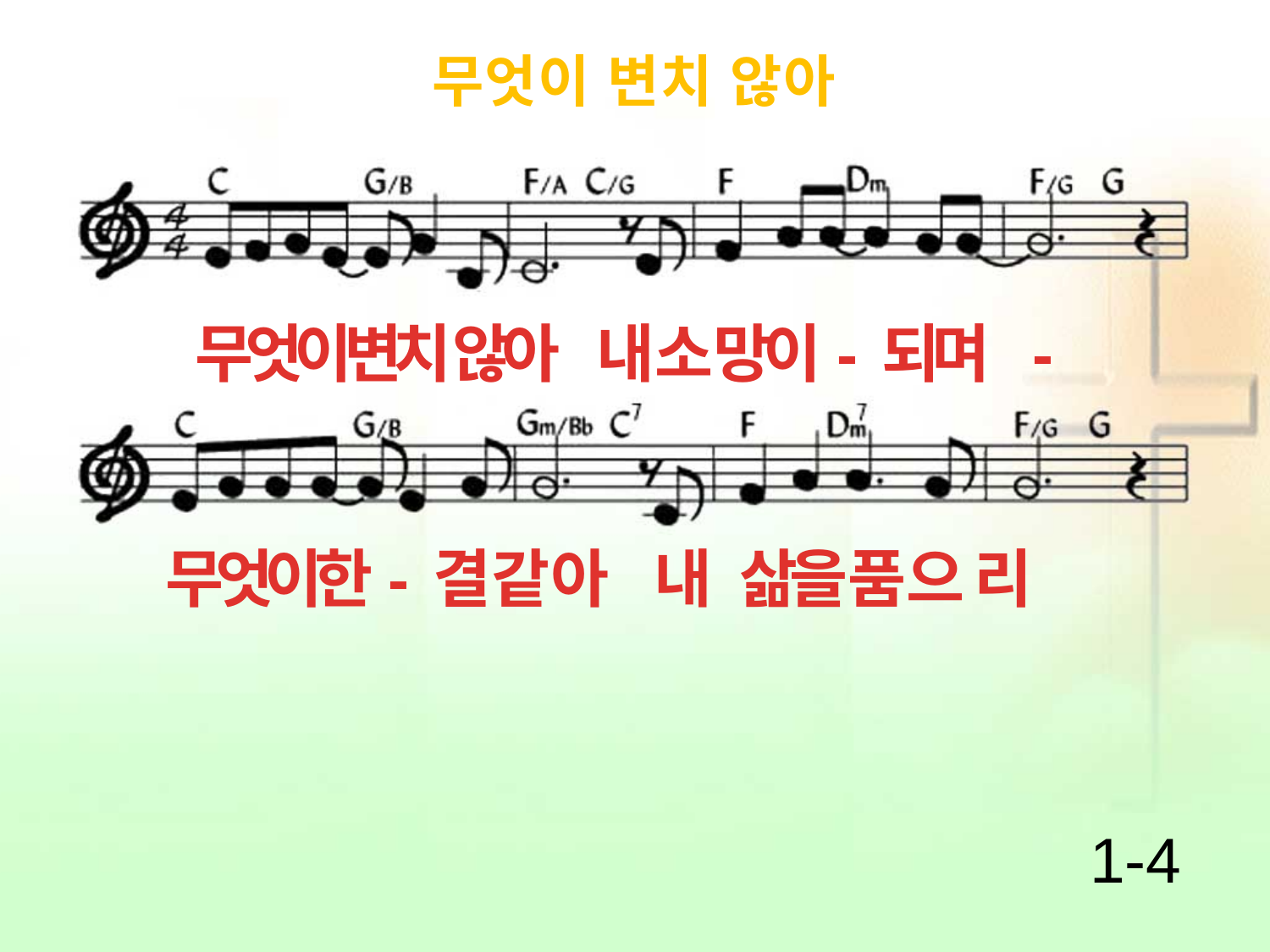

무엇이 변치 않아
무엇이변치 않아     내 소 망이- 되며   -
무엇이한- 결 같 아      내    삶을 품 으  리
1-4